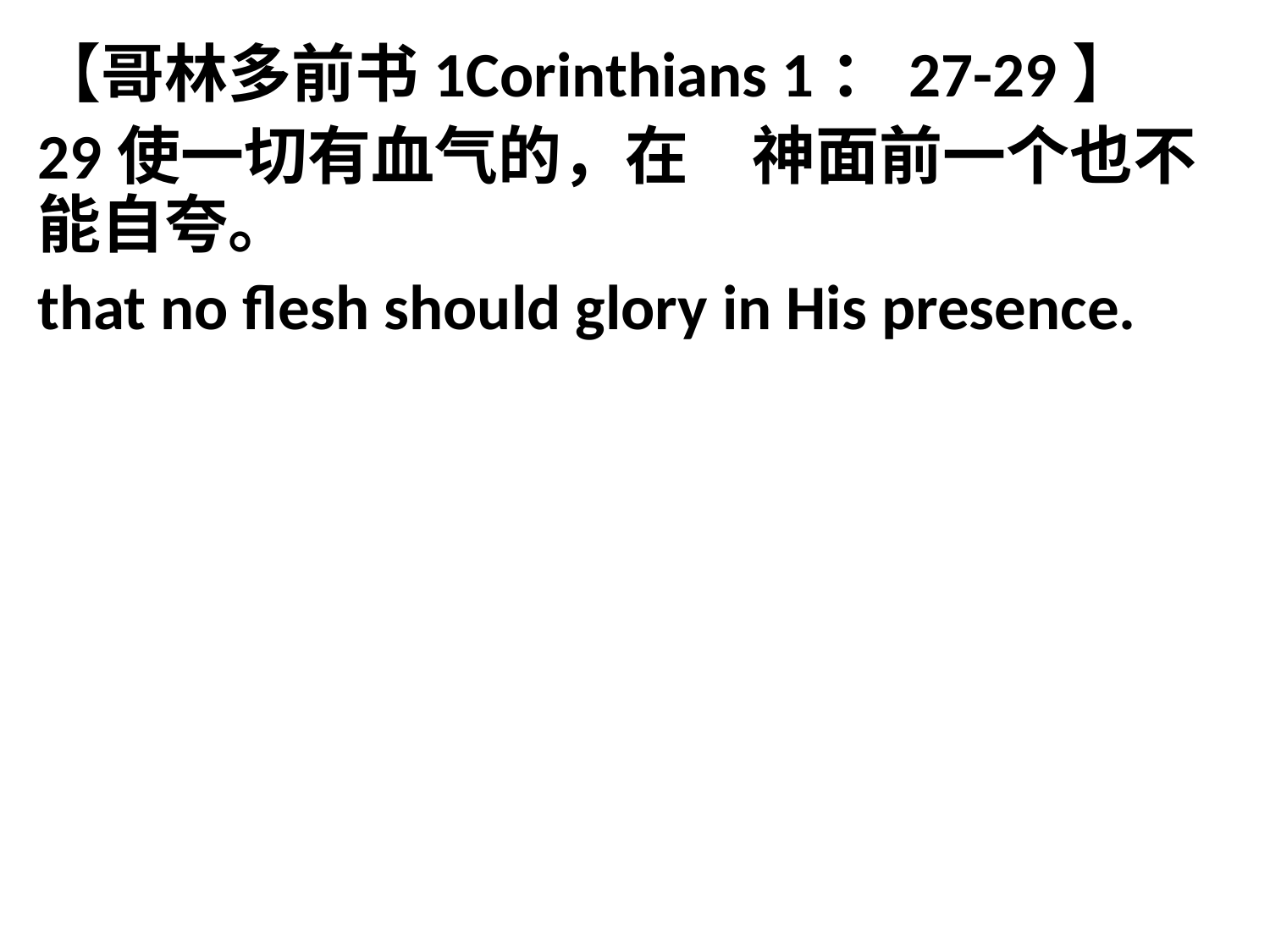

【哥林多前书1Corinthians 1：27-29】
29使一切有血气的，在　神面前一个也不能自夸。
that no flesh should glory in His presence.